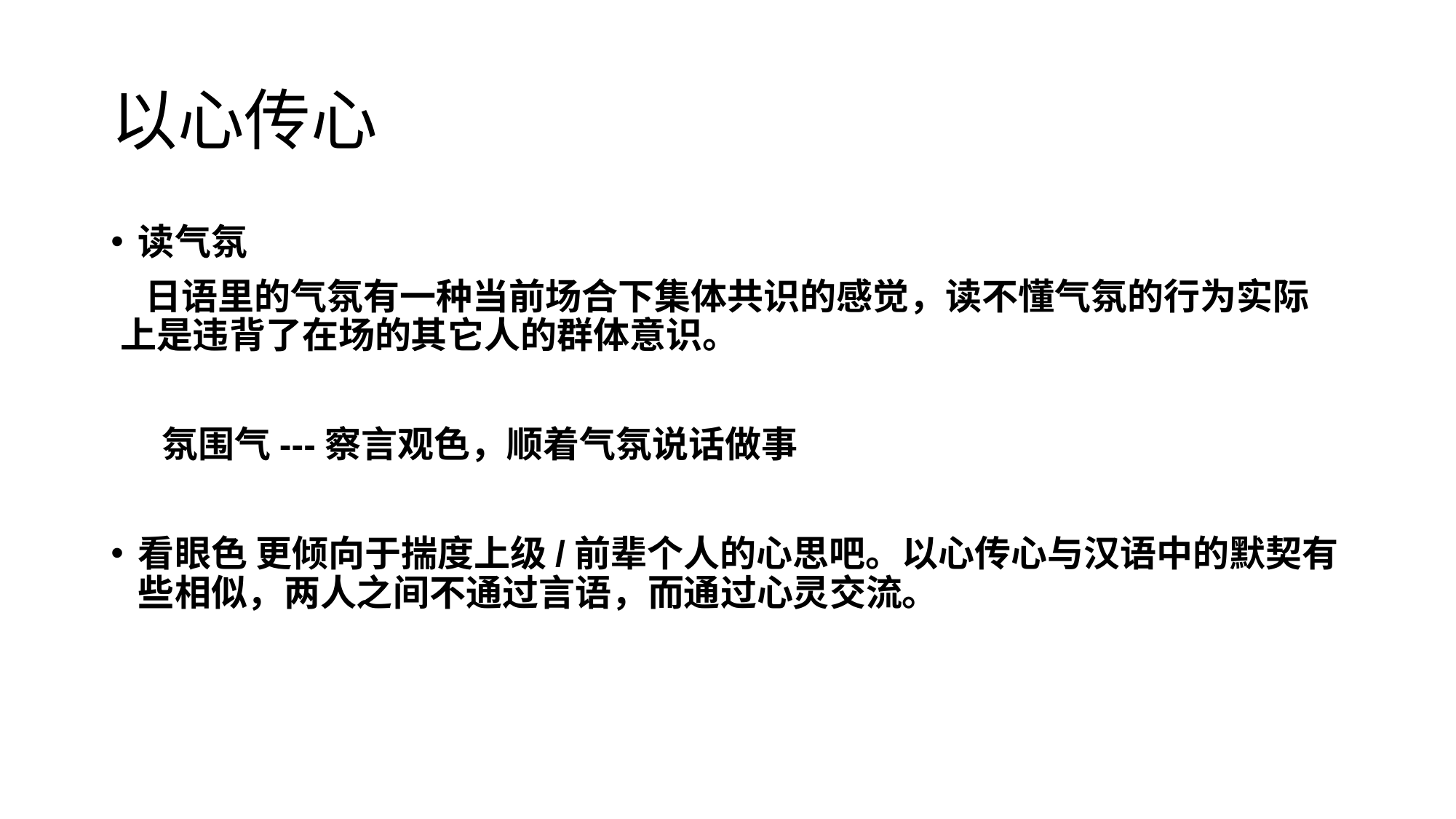

# 以心传心
读气氛
  日语里的气氛有一种当前场合下集体共识的感觉，读不懂气氛的行为实际上是违背了在场的其它人的群体意识。

    氛围气---察言观色，顺着气氛说话做事

看眼色 更倾向于揣度上级/前辈个人的心思吧。以心传心与汉语中的默契有些相似，两人之间不通过言语，而通过心灵交流。